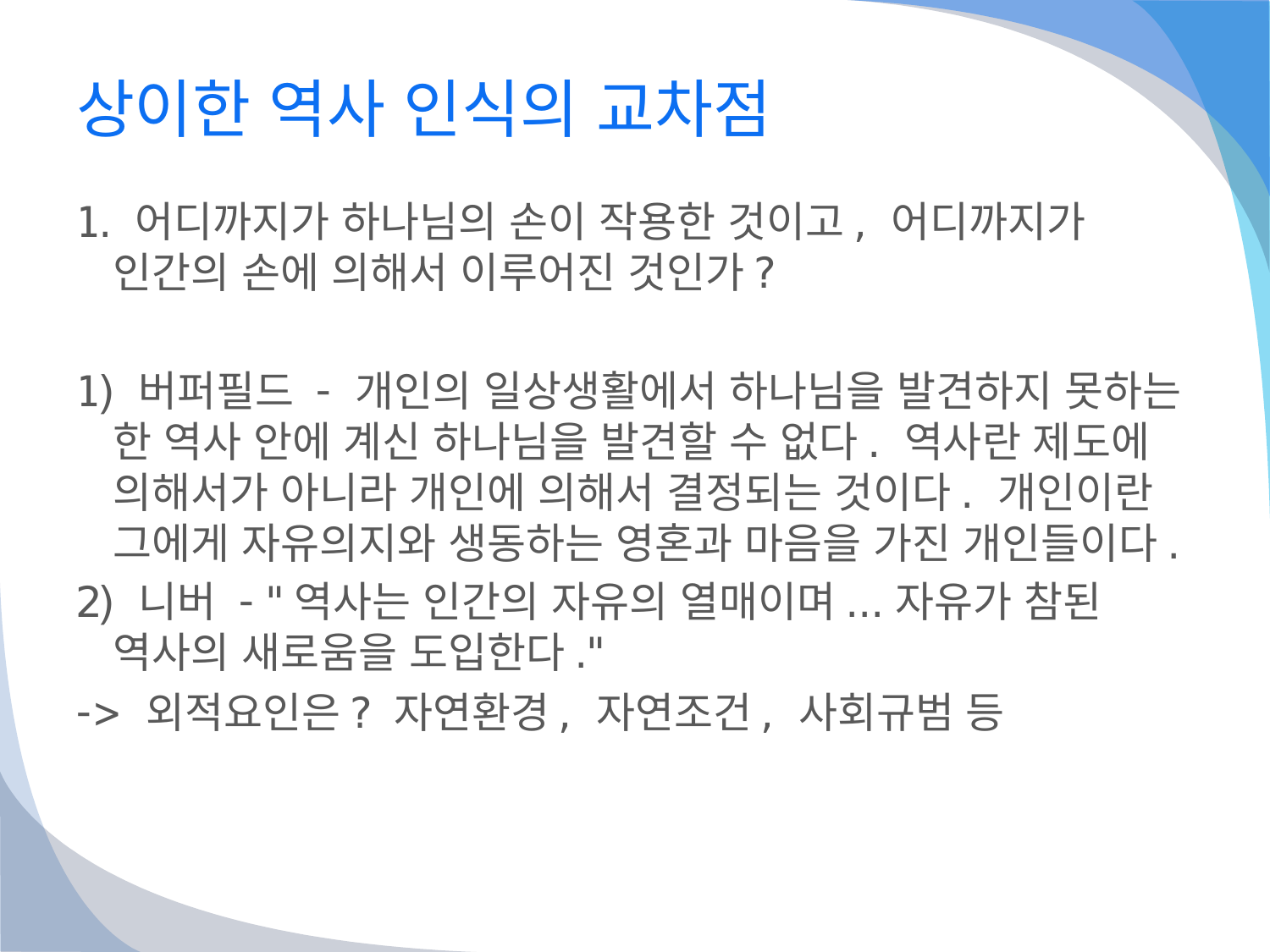

# 상이한 역사 인식의 교차점
1. 어디까지가 하나님의 손이 작용한 것이고, 어디까지가 인간의 손에 의해서 이루어진 것인가?

1) 버퍼필드 - 개인의 일상생활에서 하나님을 발견하지 못하는 한 역사 안에 계신 하나님을 발견할 수 없다. 역사란 제도에 의해서가 아니라 개인에 의해서 결정되는 것이다. 개인이란 그에게 자유의지와 생동하는 영혼과 마음을 가진 개인들이다.
2) 니버 - "역사는 인간의 자유의 열매이며...자유가 참된 역사의 새로움을 도입한다."
-> 외적요인은? 자연환경, 자연조건, 사회규범 등